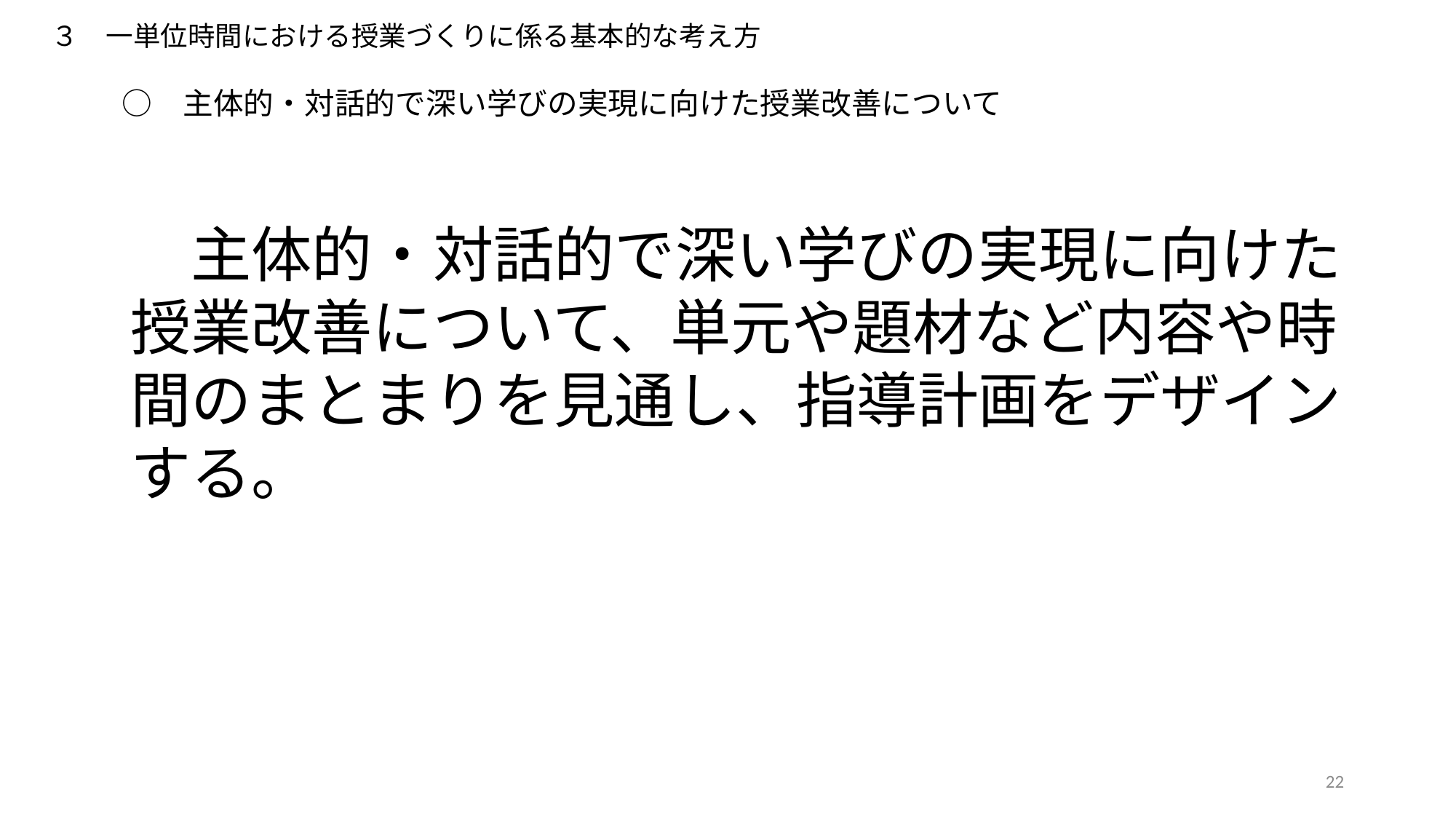

３　一単位時間における授業づくりに係る基本的な考え方

　○　主体的・対話的で深い学びの実現に向けた授業改善について
　主体的・対話的で深い学びの実現に向けた授業改善について、単元や題材など内容や時間のまとまりを見通し、指導計画をデザインする。
22